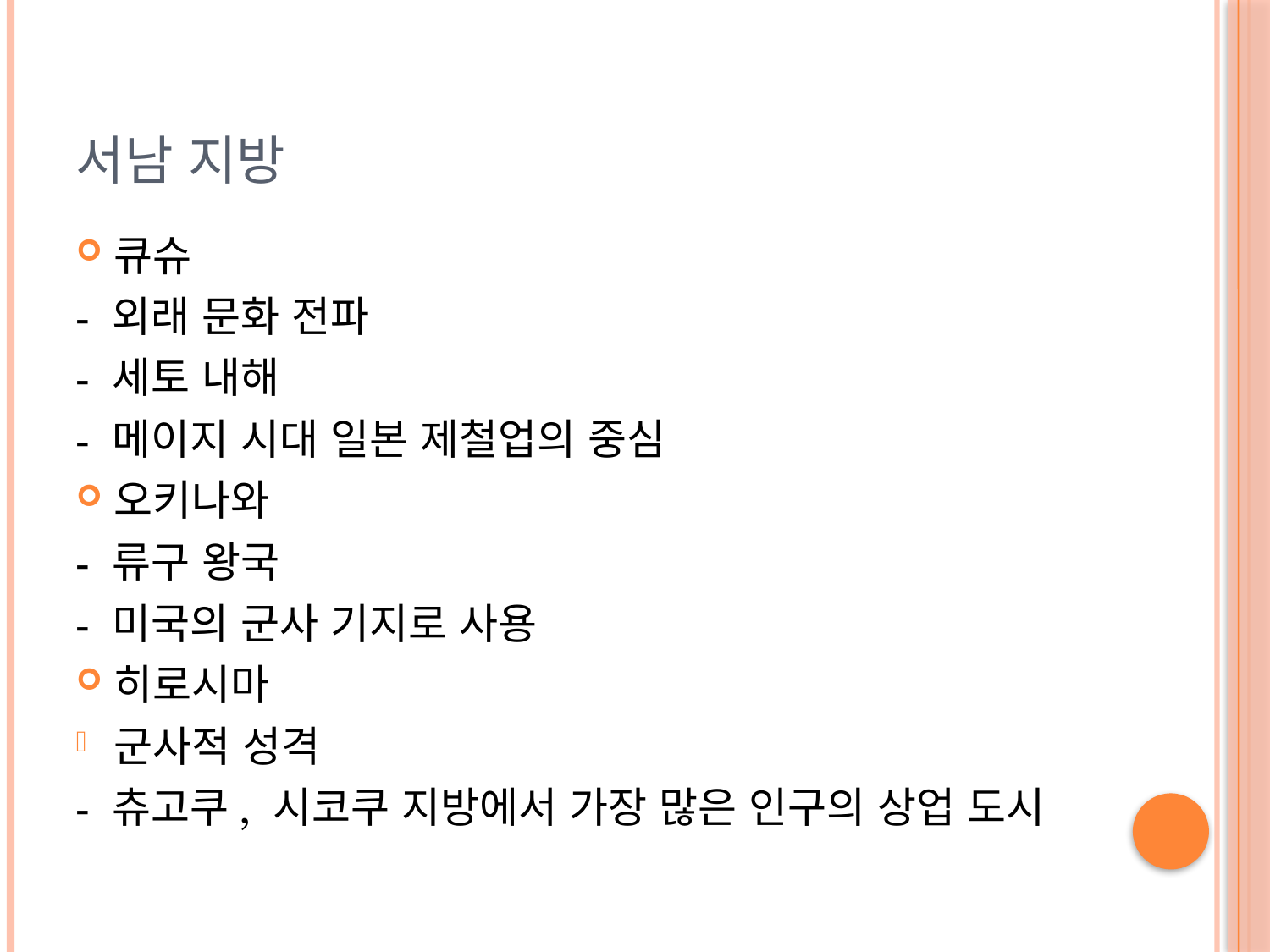

# 서남 지방
큐슈
- 외래 문화 전파
- 세토 내해
- 메이지 시대 일본 제철업의 중심
오키나와
- 류구 왕국
- 미국의 군사 기지로 사용
히로시마
군사적 성격
- 츄고쿠, 시코쿠 지방에서 가장 많은 인구의 상업 도시